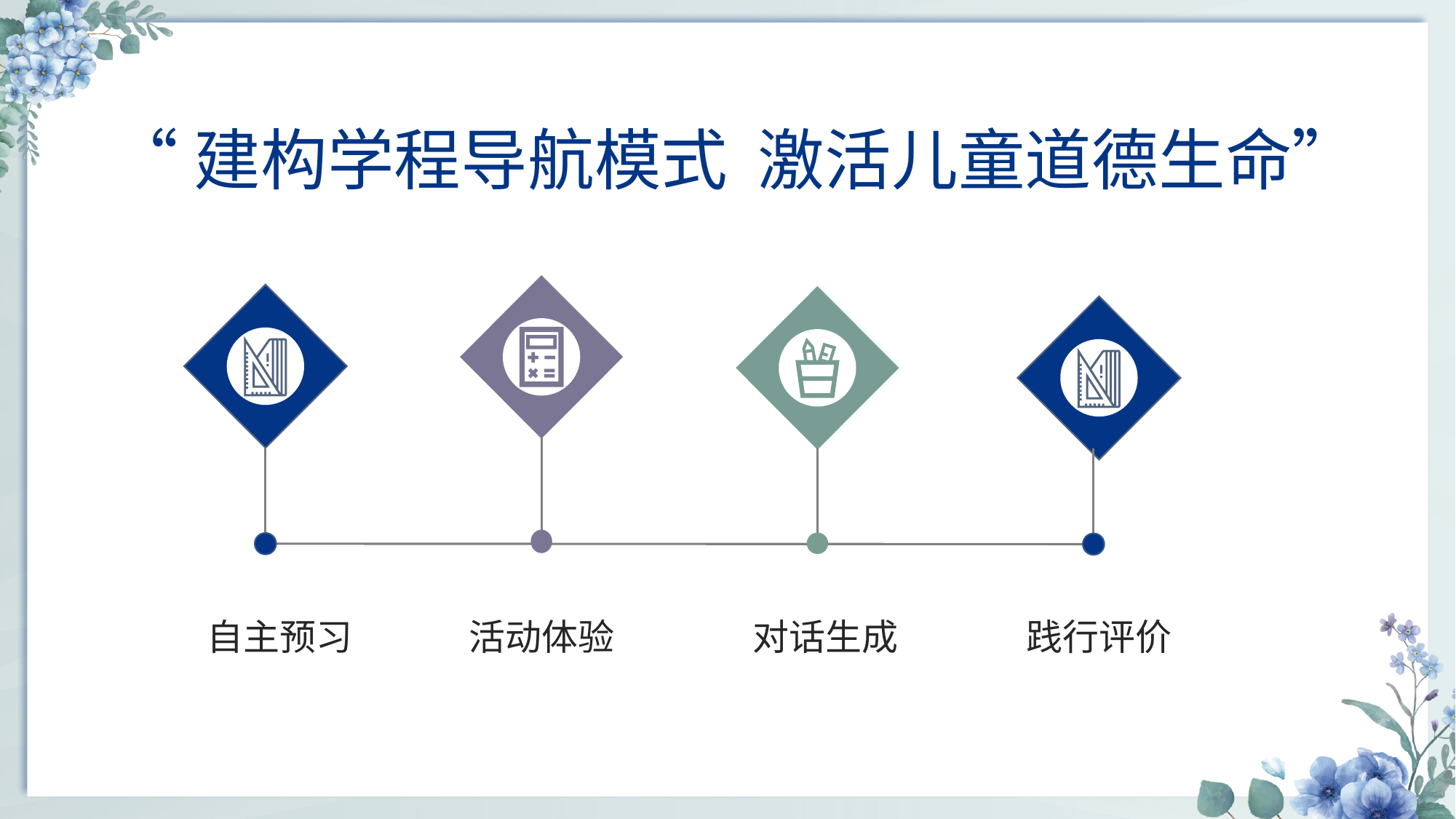

“建构学程导航模式  激活儿童道德生命”

自主预习
对话生成
践行评价
活动体验